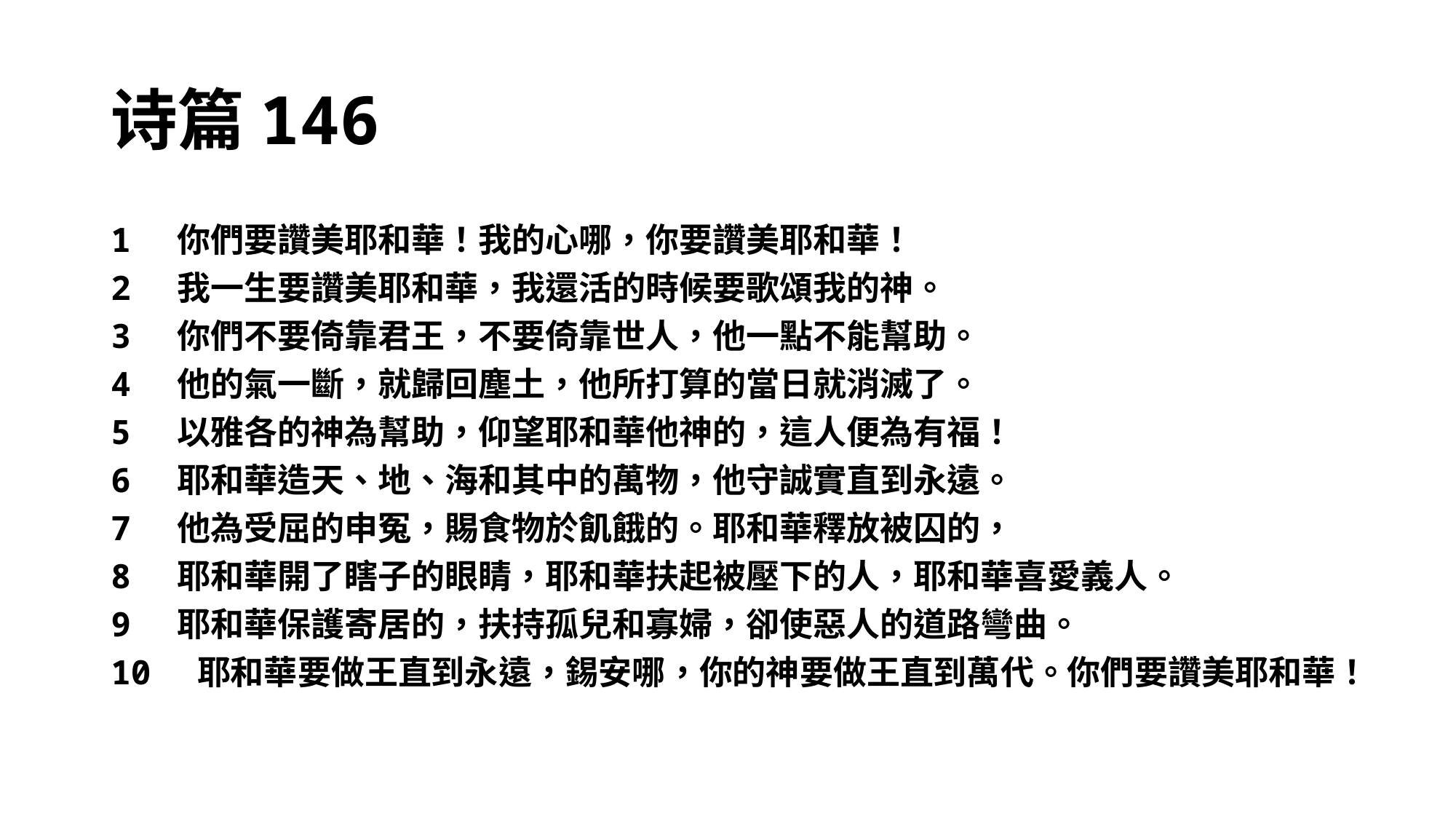

# 诗篇146
​1  你們要讚美耶和華！我的心哪，你要讚美耶和華！
2  我一生要讚美耶和華，我還活的時候要歌頌我的神。
3  你們不要倚靠君王，不要倚靠世人，他一點不能幫助。
4  他的氣一斷，就歸回塵土，他所打算的當日就消滅了。
5  以雅各的神為幫助，仰望耶和華他神的，這人便為有福！
6  耶和華造天、地、海和其中的萬物，他守誠實直到永遠。
7  他為受屈的申冤，賜食物於飢餓的。耶和華釋放被囚的，
8  耶和華開了瞎子的眼睛，耶和華扶起被壓下的人，耶和華喜愛義人。
9  耶和華保護寄居的，扶持孤兒和寡婦，卻使惡人的道路彎曲。
10  耶和華要做王直到永遠，錫安哪，你的神要做王直到萬代。你們要讚美耶和華！